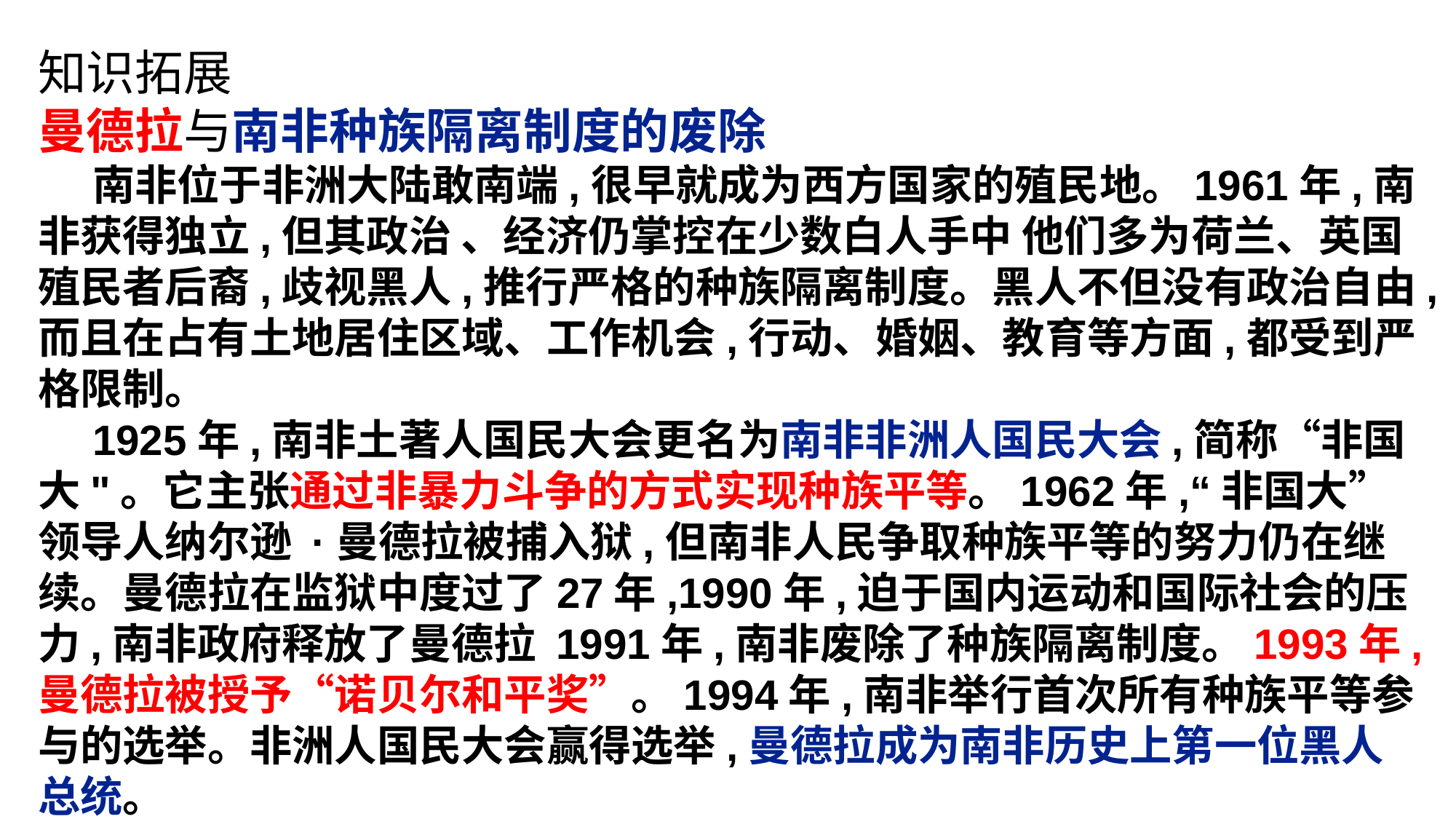

知识拓展
曼德拉与南非种族隔离制度的废除
南非位于非洲大陆敢南端,很早就成为西方国家的殖民地。1961年,南非获得独立,但其政治 、经济仍掌控在少数白人手中 他们多为荷兰、英国殖民者后裔,歧视黑人,推行严格的种族隔离制度。黑人不但没有政治自由,而且在占有土地居住区域、工作机会,行动、婚姻、教育等方面,都受到严格限制。
1925年,南非土著人国民大会更名为南非非洲人国民大会,简称“非国大"。它主张通过非暴力斗争的方式实现种族平等。1962年,“非国大”领导人纳尔逊 ·曼德拉被捕入狱,但南非人民争取种族平等的努力仍在继续。曼德拉在监狱中度过了27年,1990年,迫于国内运动和国际社会的压力,南非政府释放了曼德拉 1991年,南非废除了种族隔离制度。1993年,曼德拉被授予“诺贝尔和平奖”。1994年,南非举行首次所有种族平等参与的选举。非洲人国民大会赢得选举,曼德拉成为南非历史上第一位黑人总统。